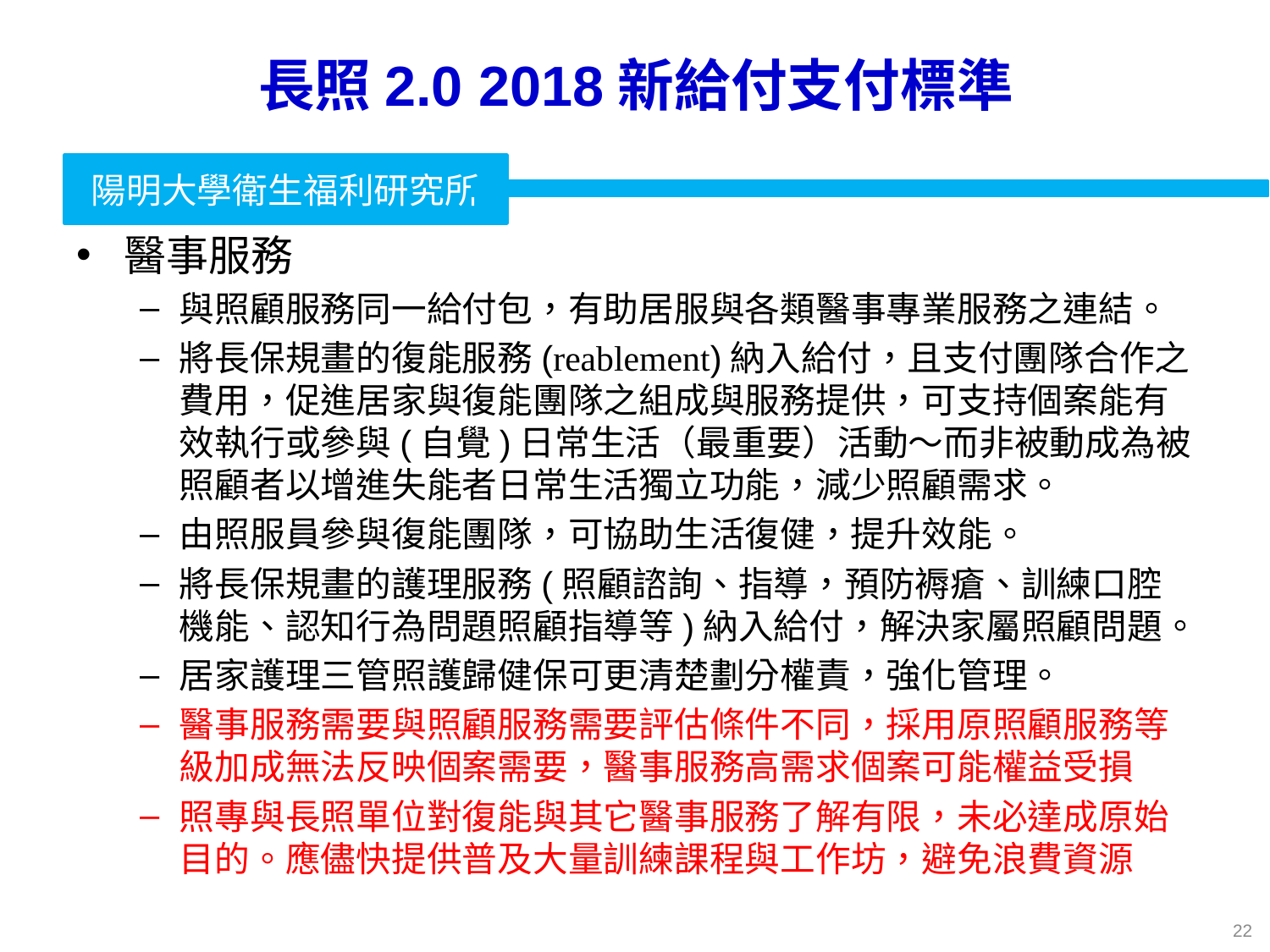

# 長照2.0 2018新給付支付標準
醫事服務
與照顧服務同一給付包，有助居服與各類醫事專業服務之連結。
將長保規畫的復能服務(reablement)納入給付，且支付團隊合作之費用，促進居家與復能團隊之組成與服務提供，可支持個案能有效執行或參與(自覺)日常生活（最重要）活動～而非被動成為被照顧者以增進失能者日常生活獨立功能，減少照顧需求。
由照服員參與復能團隊，可協助生活復健，提升效能。
將長保規畫的護理服務(照顧諮詢、指導，預防褥瘡、訓練口腔機能、認知行為問題照顧指導等)納入給付，解決家屬照顧問題。
居家護理三管照護歸健保可更清楚劃分權責，強化管理。
醫事服務需要與照顧服務需要評估條件不同，採用原照顧服務等級加成無法反映個案需要，醫事服務高需求個案可能權益受損
照專與長照單位對復能與其它醫事服務了解有限，未必達成原始目的。應儘快提供普及大量訓練課程與工作坊，避免浪費資源

22